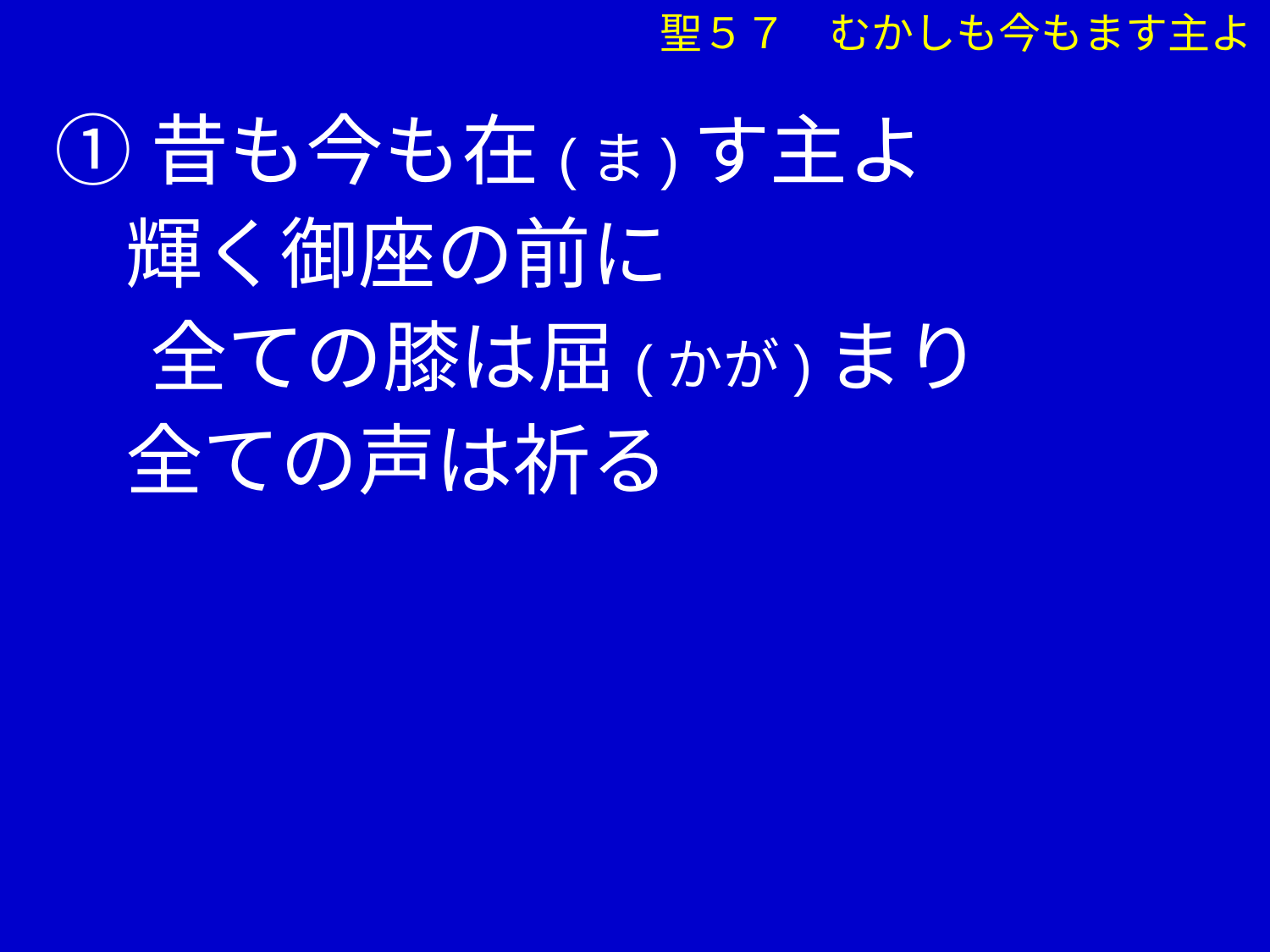

①昔も今も在(ま)す主よ
   輝く御座の前に
　 全ての膝は屈(かが)まり
   全ての声は祈る
聖５７　むかしも今もます主よ